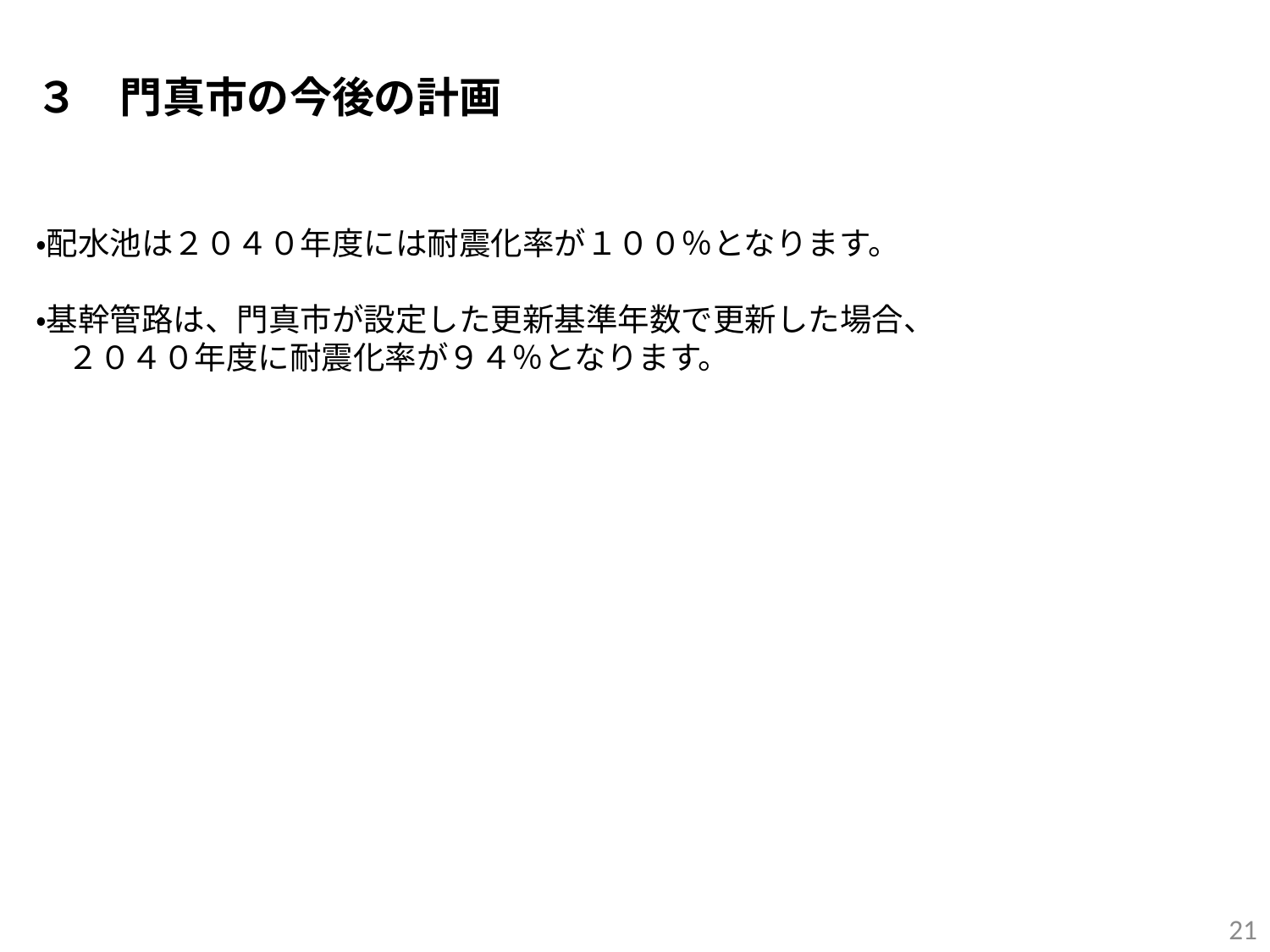

３　門真市の今後の計画

・配水池は２０４０年度には耐震化率が１００％となります。

・基幹管路は、門真市が設定した更新基準年数で更新した場合、
　２０４０年度に耐震化率が９４％となります。

21